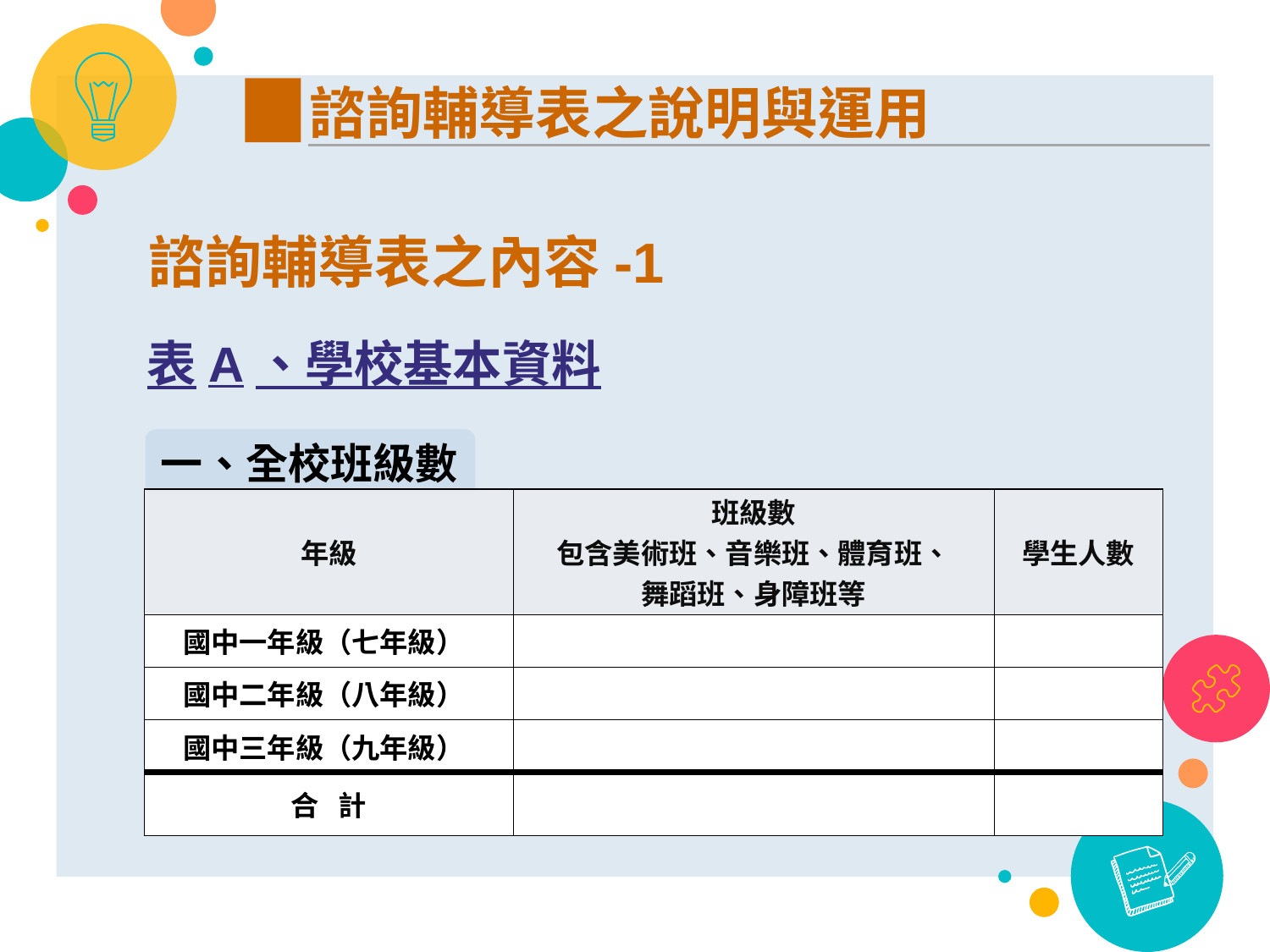

諮詢輔導表之說明與運用

諮詢輔導表之內容-1
表A、學校基本資料
一、全校班級數
| 年級 | 班級數 包含美術班、音樂班、體育班、 舞蹈班、身障班等 | 學生人數 |
| --- | --- | --- |
| 國中一年級（七年級） |  |  |
| 國中二年級（八年級） |  |  |
| 國中三年級（九年級） |  |  |
| 合 計 |  |  |